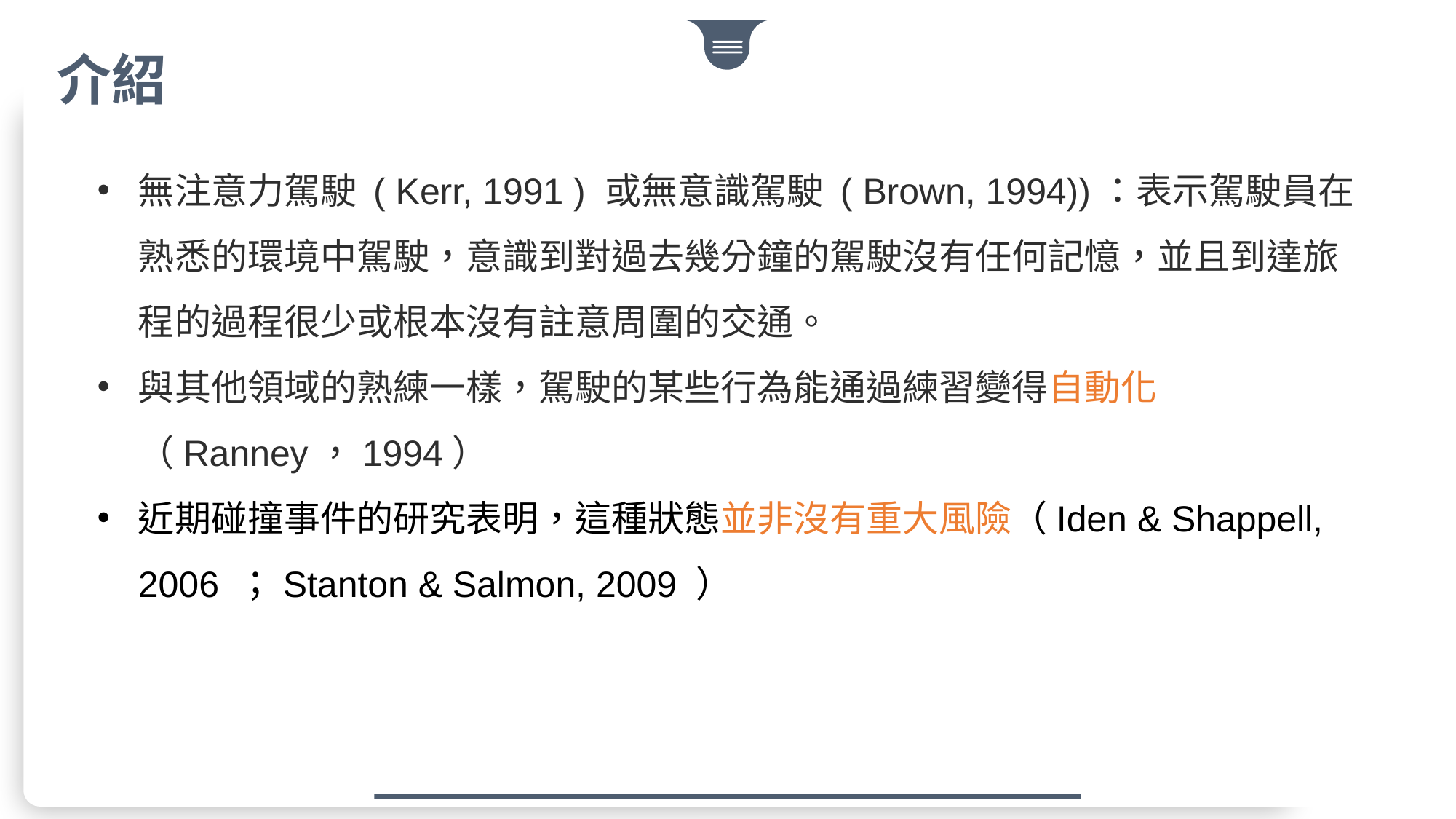

介紹

無注意力駕駛 ( Kerr, 1991 ) 或無意識駕駛 ( Brown, 1994))：表示駕駛員在熟悉的環境中駕駛，意識到對過去幾分鐘的駕駛沒有任何記憶，並且到達旅程的過程很少或根本沒有註意周圍的交通。
與其他領域的熟練一樣，駕駛的某些行為能通過練習變得自動化（Ranney，1994）
近期碰撞事件的研究表明，這種狀態並非沒有重大風險（Iden & Shappell, 2006 ；Stanton & Salmon, 2009 ）
A
B